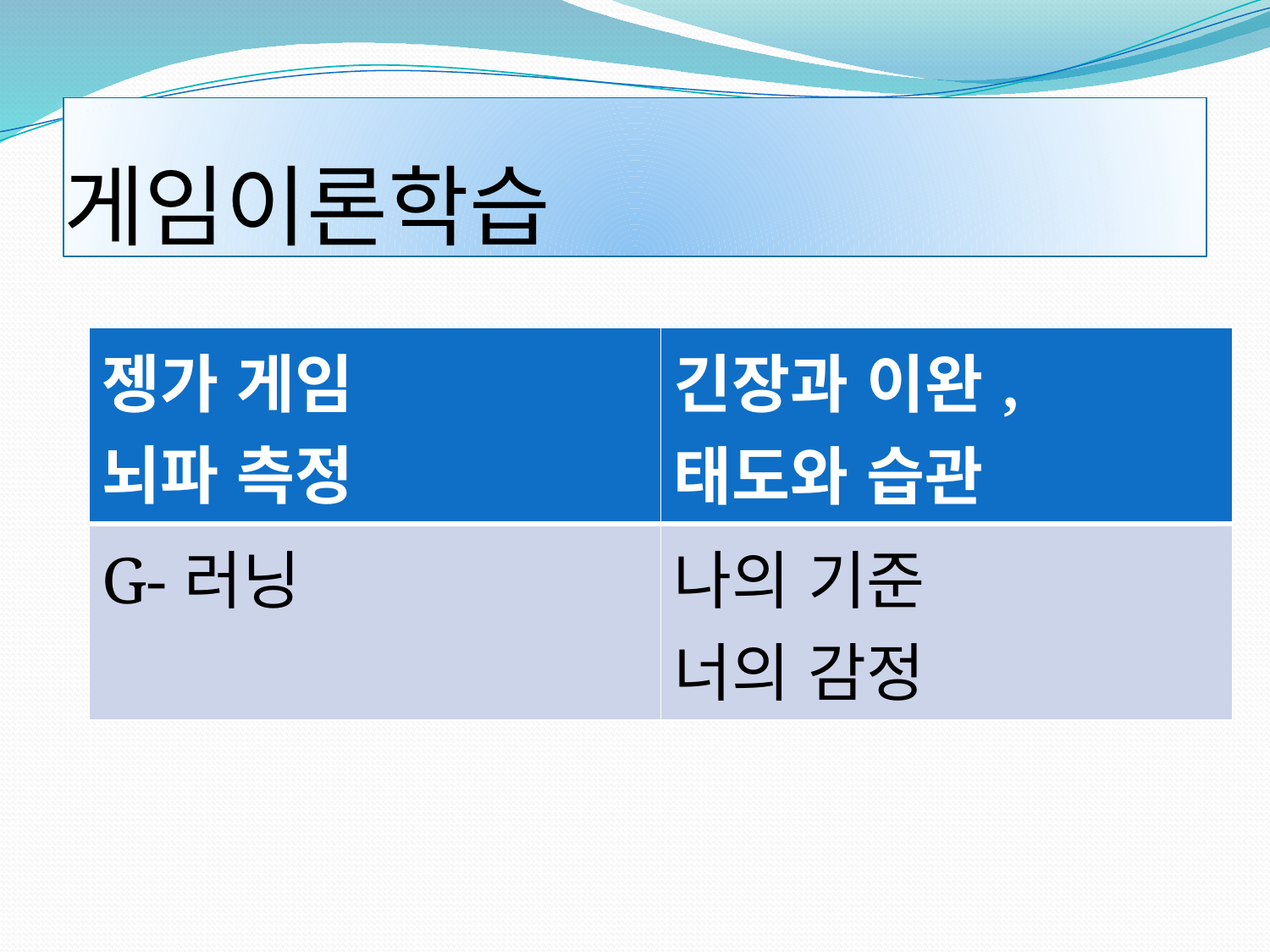

# 게임이론학습
| 젱가 게임   뇌파 측정 | 긴장과 이완,  태도와 습관 |
| --- | --- |
| G-러닝 | 나의 기준 너의 감정 |